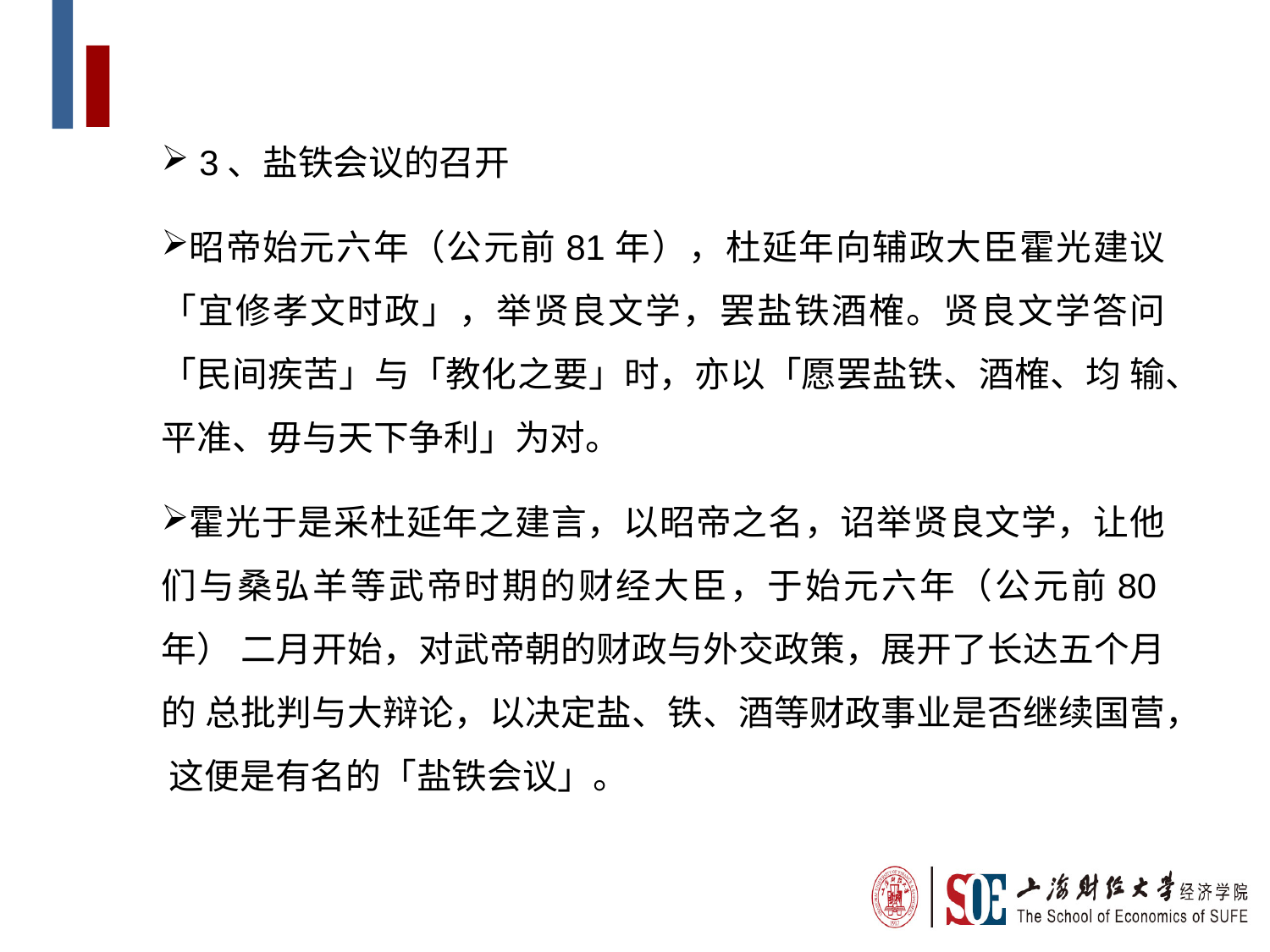

3、盐铁会议的召开
昭帝始元六年（公元前81年），杜延年向辅政大臣霍光建议 「宜修孝文时政」，举贤良文学，罢盐铁酒榷。贤良文学答问 「民间疾苦」与「教化之要」时，亦以「愿罢盐铁、酒榷、均 输、平准、毋与天下争利」为对。
霍光于是采杜延年之建言，以昭帝之名，诏举贤良文学，让他 们与桑弘羊等武帝时期的财经大臣，于始元六年（公元前80年） 二月开始，对武帝朝的财政与外交政策，展开了长达五个月的 总批判与大辩论，以决定盐、铁、酒等财政事业是否继续国营， 这便是有名的「盐铁会议」。